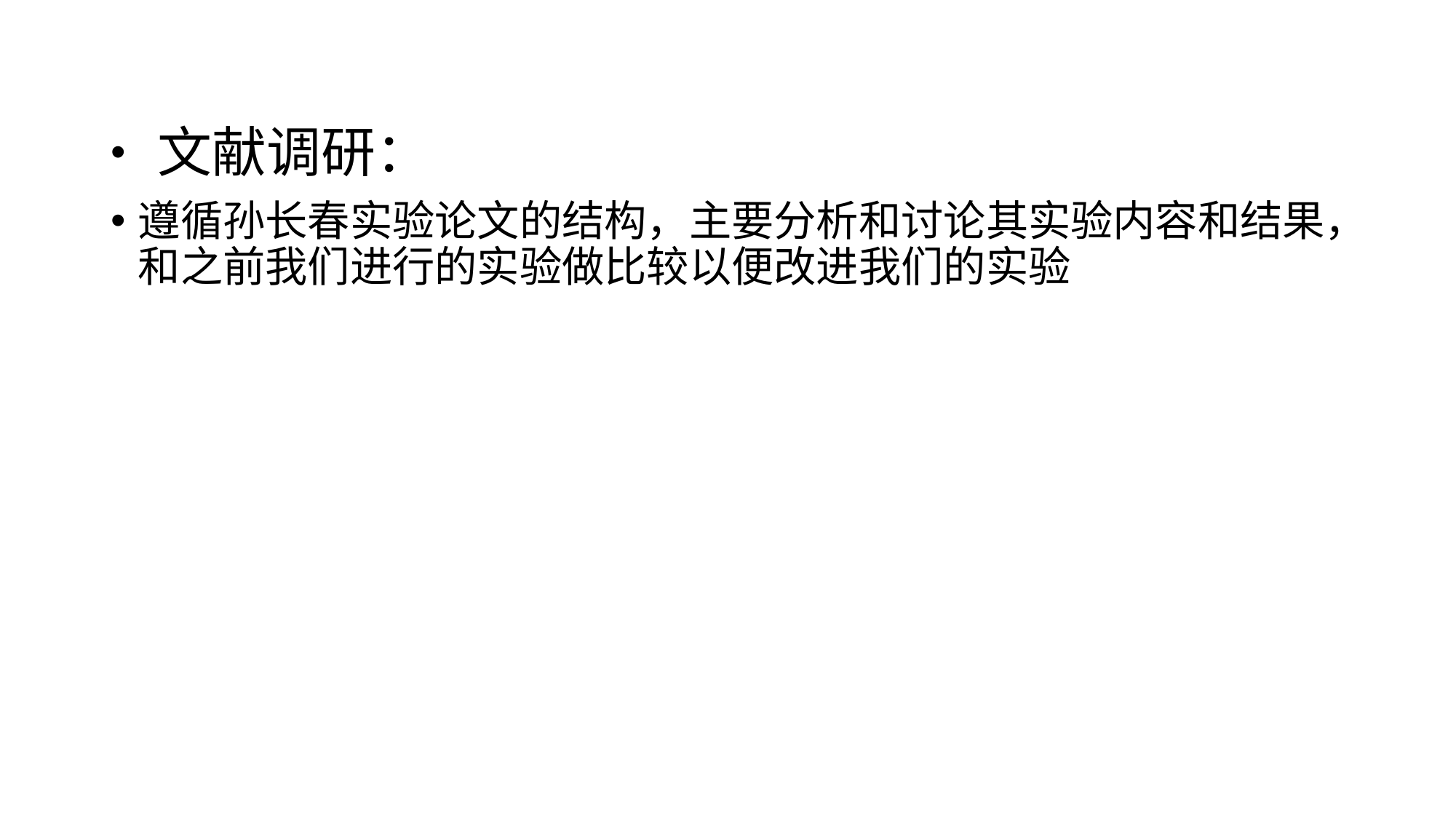

文献调研：
遵循孙长春实验论文的结构，主要分析和讨论其实验内容和结果，和之前我们进行的实验做比较以便改进我们的实验